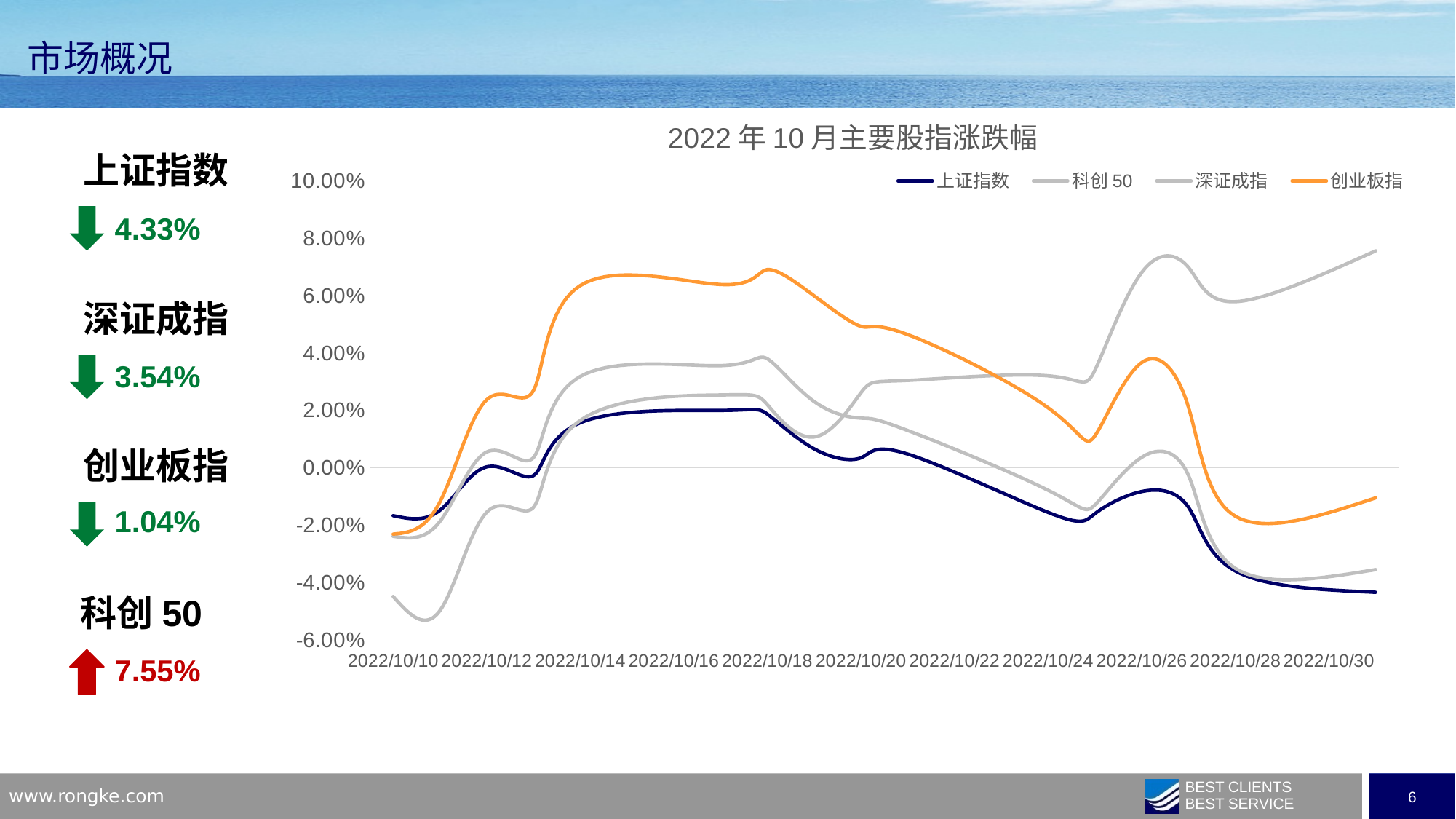

市场概况

### Chart: 2022年10月主要股指涨跌幅

| Category | 上证指数 | 科创50 | 深证成指 | 创业板指 |
|---|---|---|---|---|
| 44844 | -0.016613297786777226 | -0.04475448230916612 | -0.02379702882963297 | -0.02303395310587031 |
| 44845 | -0.014746078590049727 | -0.049646664494303216 | -0.01862987121396731 | -0.011829387975930472 |
| 44846 | 0.000368669323620896 | -0.015396066517752272 | 0.005553793578942701 | 0.023736278100426667 |
| 44847 | -0.002656535258922399 | -0.013685676336522401 | 0.00362323005428955 | 0.02696305864894266 |
| 44848 | 0.01573748495771299 | 0.016550768845243313 | 0.031831605073175284 | 0.06345639136715175 |
| 44851 | 0.020021157982079485 | 0.025386631534136006 | 0.03559315531694729 | 0.06380777230340584 |
| 44852 | 0.018703570190423457 | 0.02195414127437534 | 0.03795321745665925 | 0.06900884800177276 |
| 44853 | 0.00660867040813673 | 0.010775021681939334 | 0.023066675220641653 | 0.05984725523563261 |
| 44854 | 0.0035246440563809767 | 0.02616129446740345 | 0.017322977827994634 | 0.049256853129671097 |
| 44855 | 0.00480711733488115 | 0.03044977821986783 | 0.013021265395473769 | 0.04639141433469951 |
| 44858 | -0.015485797882250907 | 0.032059676191532605 | -0.007793367134523499 | 0.02091321646673383 |
| 44859 | -0.015906510749851943 | 0.034019593638885626 | -0.012877091021299525 | 0.011176255438693605 |
| 44860 | -0.008228732367728253 | 0.06800054461667804 | 0.0036843139718931717 | 0.036657118262162225 |
| 44861 | -0.013717673031971245 | 0.06976224543880871 | -0.002641619662712702 | 0.021094346065354763 |
| 44862 | -0.03586335825350606 | 0.05785221534756624 | -0.03495601405913529 | -0.016801627003391162 |
| 44865 | -0.04328396085095498 | 0.07552947631316642 | -0.03540095065093929 | -0.010437189008430492 |
上证指数
4.33%

深证成指
3.54%

创业板指
1.04%

科创50
7.55%